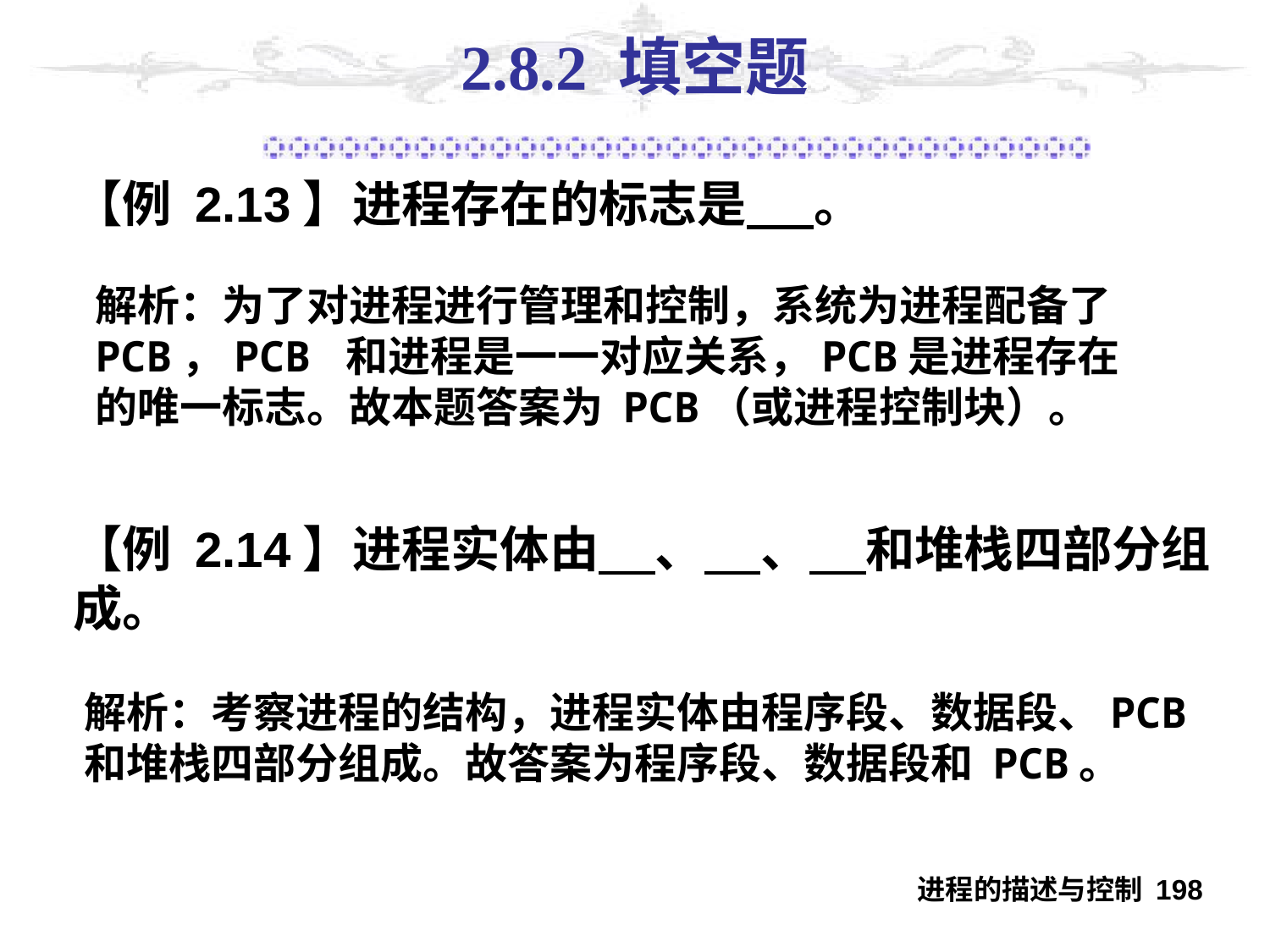

# 2.8.2 填空题
【例 2.13】进程存在的标志是      。

【例 2.14】进程实体由     、     、     和堆栈四部分组成。
解析：为了对进程进行管理和控制，系统为进程配备了 PCB，PCB 和进程是一一对应关系，PCB是进程存在的唯一标志。故本题答案为 PCB（或进程控制块）。
解析：考察进程的结构，进程实体由程序段、数据段、PCB 和堆栈四部分组成。故答案为程序段、数据段和 PCB。